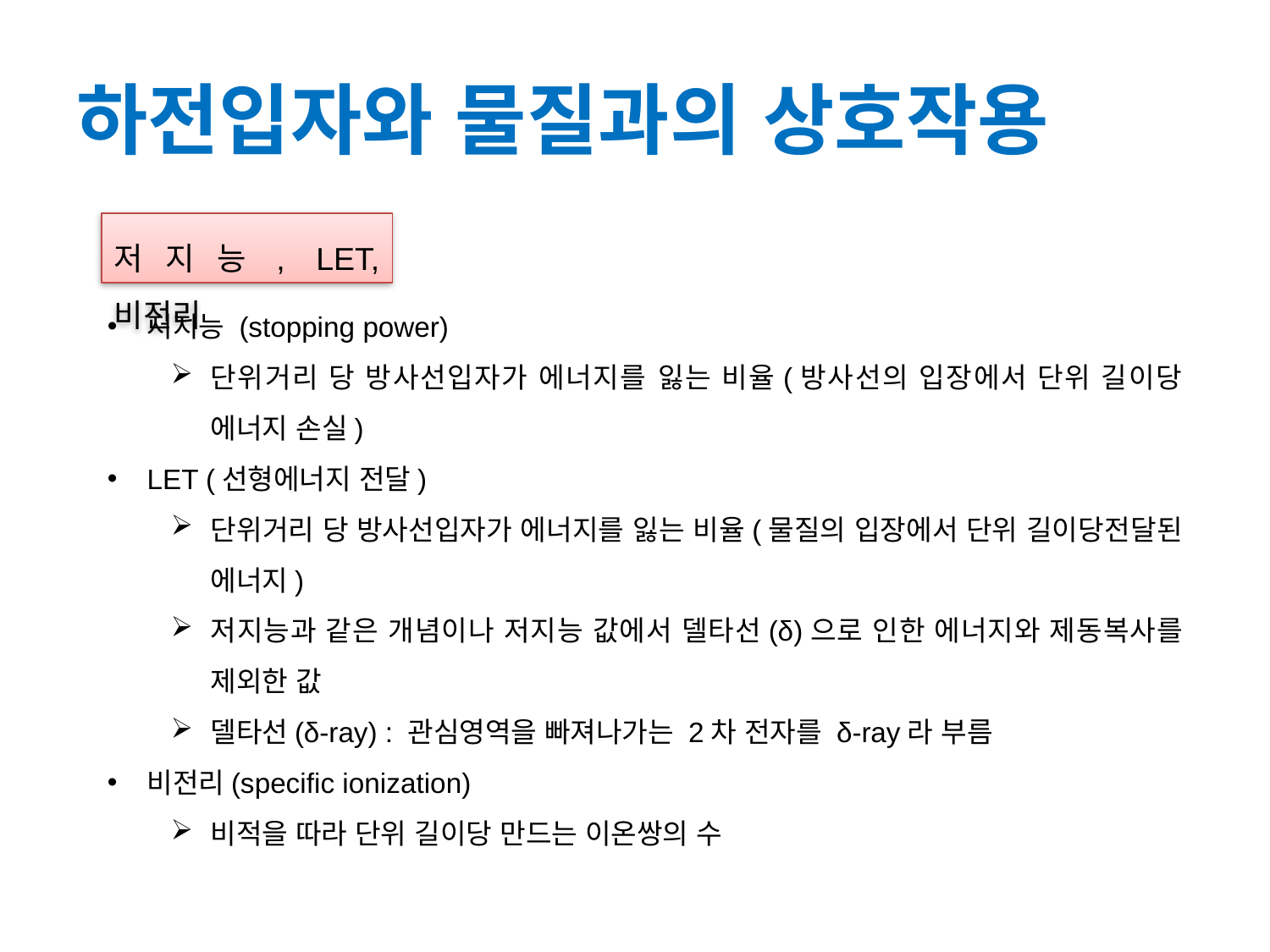

# 하전입자와 물질과의 상호작용
저지능, LET, 비전리
저지능 (stopping power)
단위거리 당 방사선입자가 에너지를 잃는 비율(방사선의 입장에서 단위 길이당 에너지 손실)
LET (선형에너지 전달)
단위거리 당 방사선입자가 에너지를 잃는 비율(물질의 입장에서 단위 길이당전달된 에너지)
저지능과 같은 개념이나 저지능 값에서 델타선(δ)으로 인한 에너지와 제동복사를 제외한 값
델타선(δ-ray) : 관심영역을 빠져나가는 2차 전자를 δ-ray라 부름
비전리(specific ionization)
비적을 따라 단위 길이당 만드는 이온쌍의 수